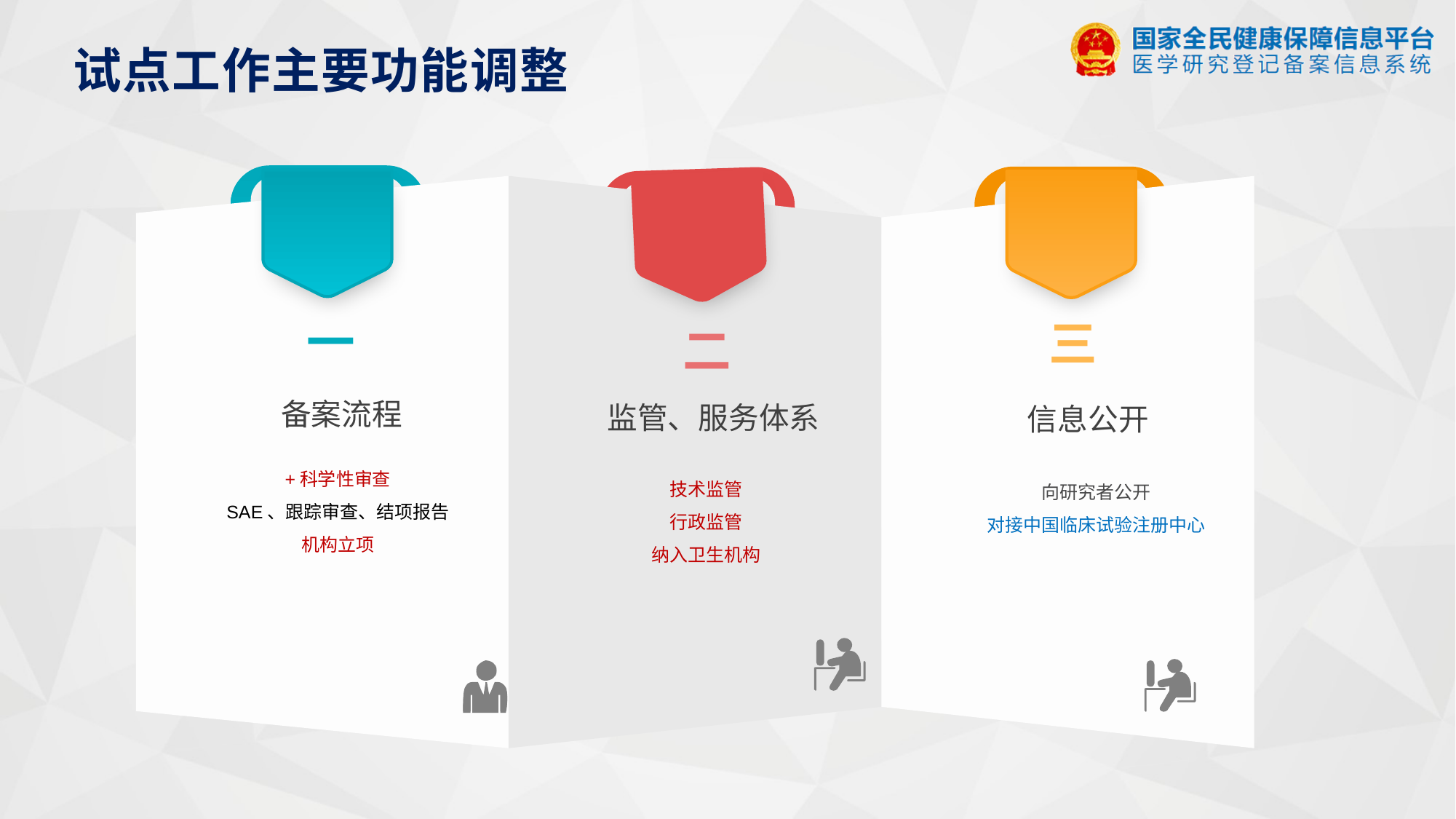

# 试点工作主要功能调整

一

三

二

备案流程
监管、服务体系
信息公开

+科学性审查
SAE、跟踪审查、结项报告
机构立项
技术监管
行政监管
纳入卫生机构
向研究者公开
对接中国临床试验注册中心